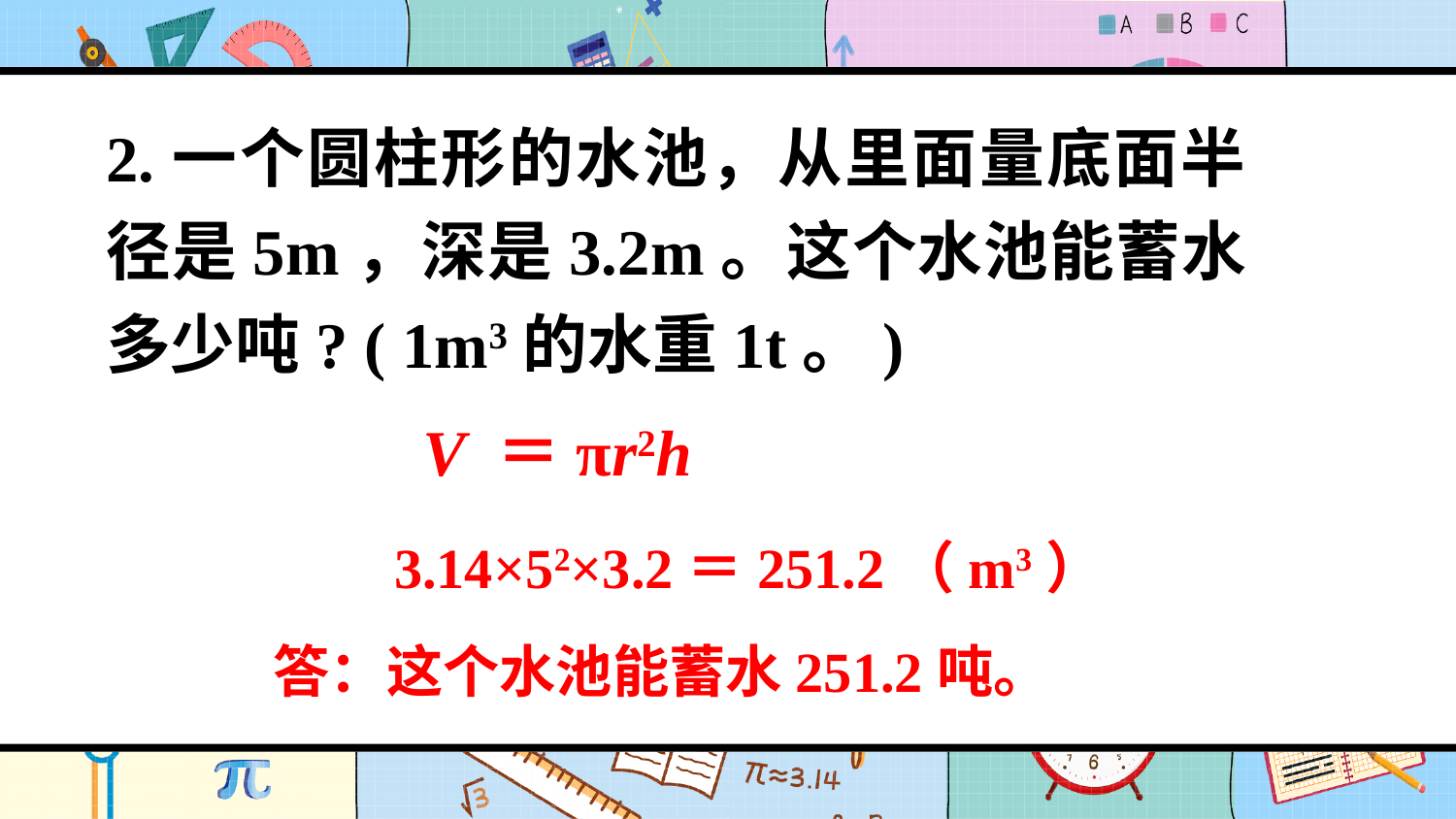

2.一个圆柱形的水池，从里面量底面半径是5m，深是3.2m。这个水池能蓄水多少吨? ( 1m3的水重1t。)
V ＝πr2h
3.14×52×3.2＝251.2（m3）
答：这个水池能蓄水251.2吨。